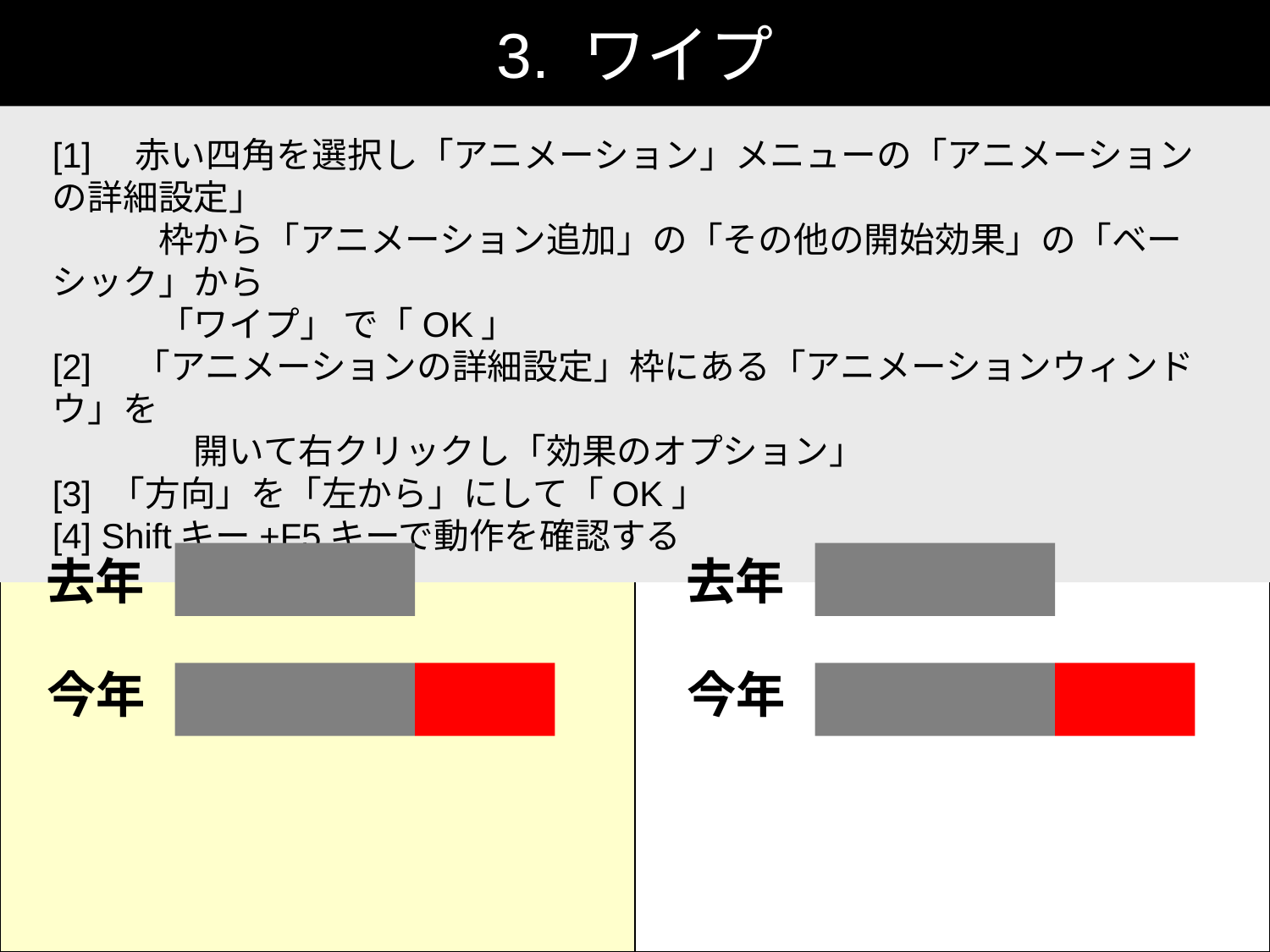

3. ワイプ
[1]　赤い四角を選択し「アニメーション」メニューの「アニメーションの詳細設定」
　　　枠から「アニメーション追加」の「その他の開始効果」の「ベーシック」から
　　　「ワイプ」 で「OK」
[2]　「アニメーションの詳細設定」枠にある「アニメーションウィンドウ」を
　　　　開いて右クリックし「効果のオプション」
[3] 「方向」を「左から」にして「OK」
[4] Shiftキー+F5キーで動作を確認する
去年

去年

今年
今年